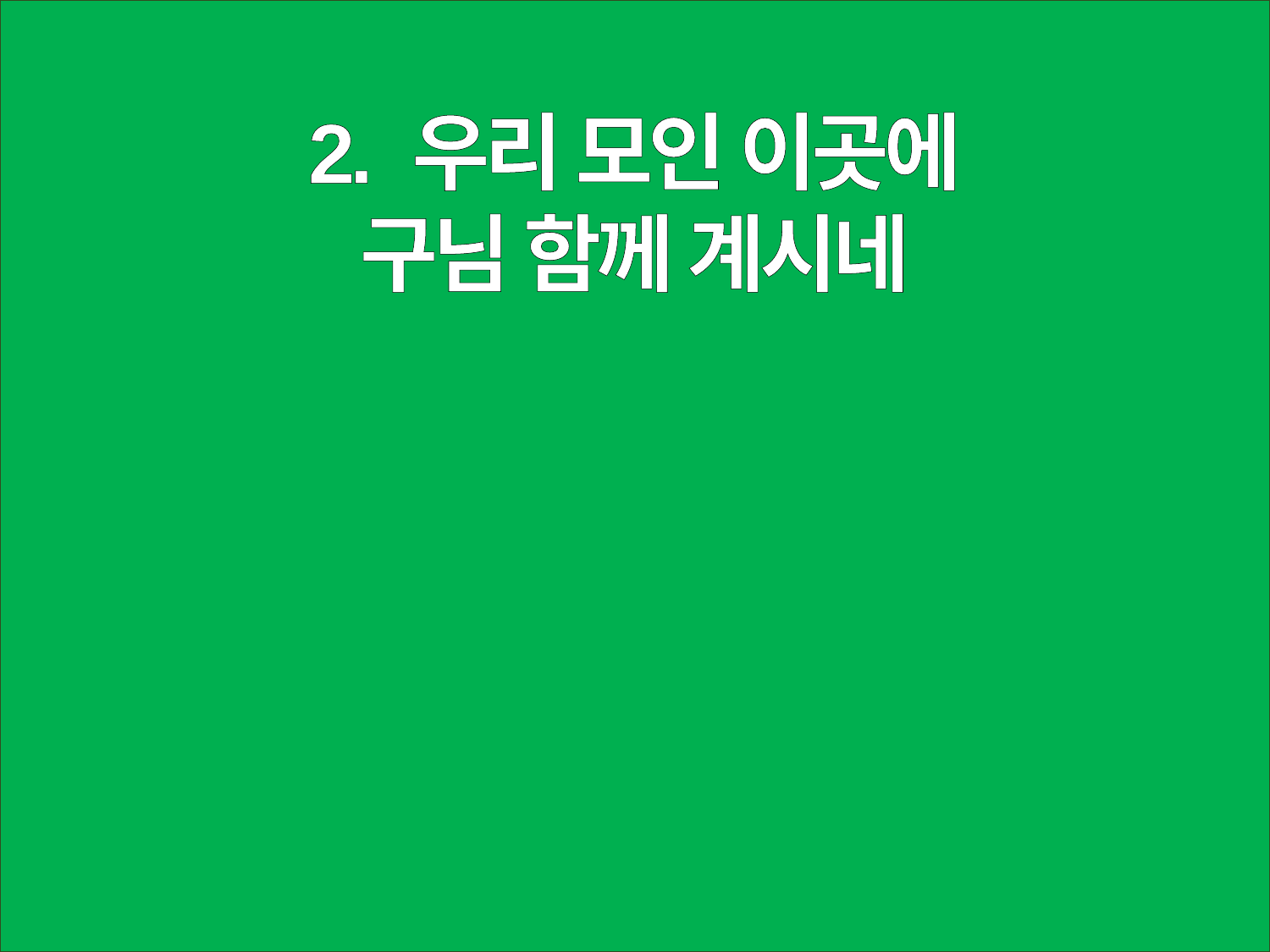

2. 우리 모인 이곳에
구님 함께 계시네